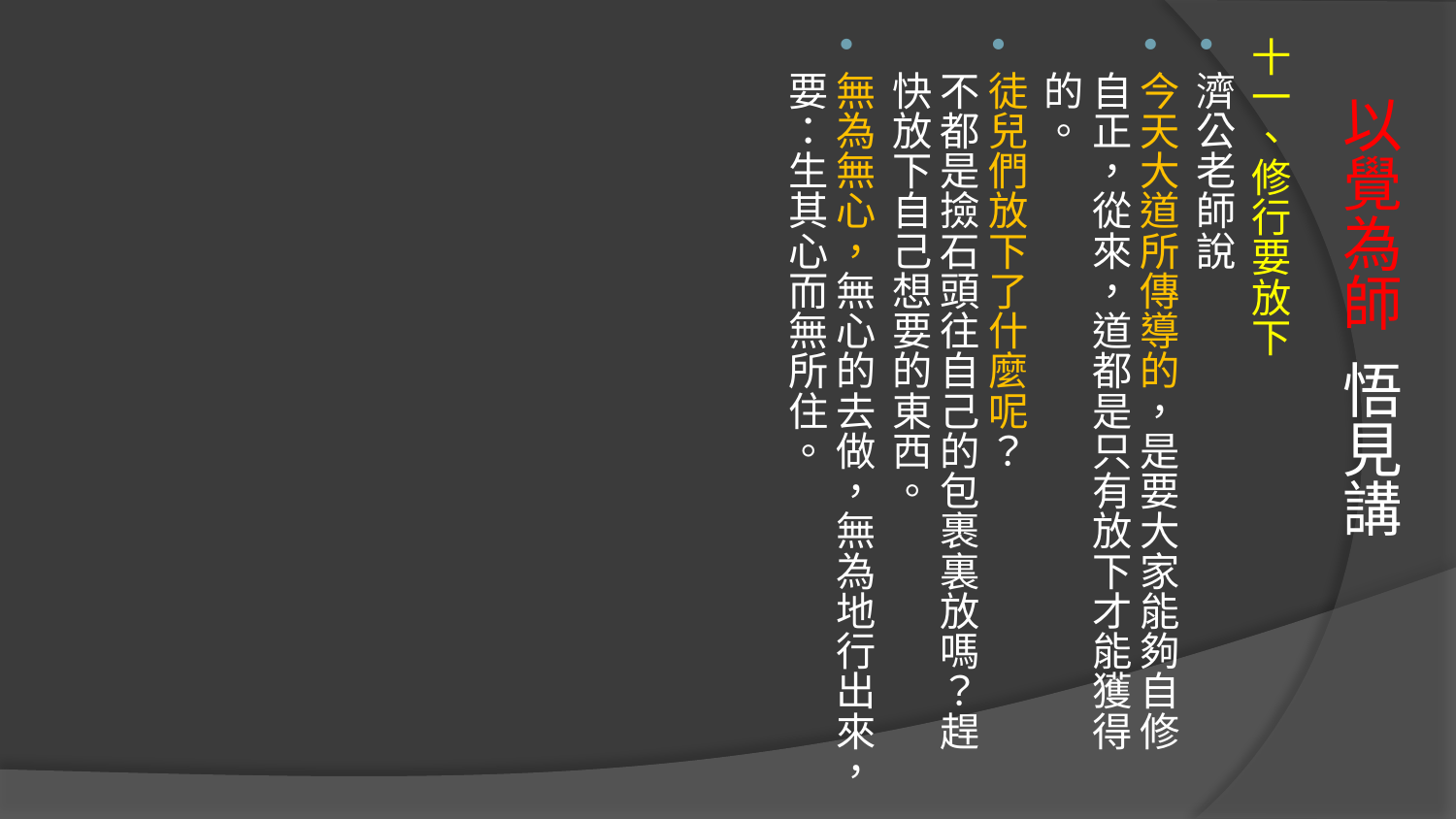

十一、修行要放下
濟公老師說
今天大道所傳導的，是要大家能夠自修自正，從來，道都是只有放下才能獲得的。
徒兒們放下了什麼呢？
不都是撿石頭往自己的包裹裏放嗎？趕快放下自己想要的東西。
無為無心，無心的去做，無為地行出來，要：生其心而無所住。

# 以覺為師  悟見講